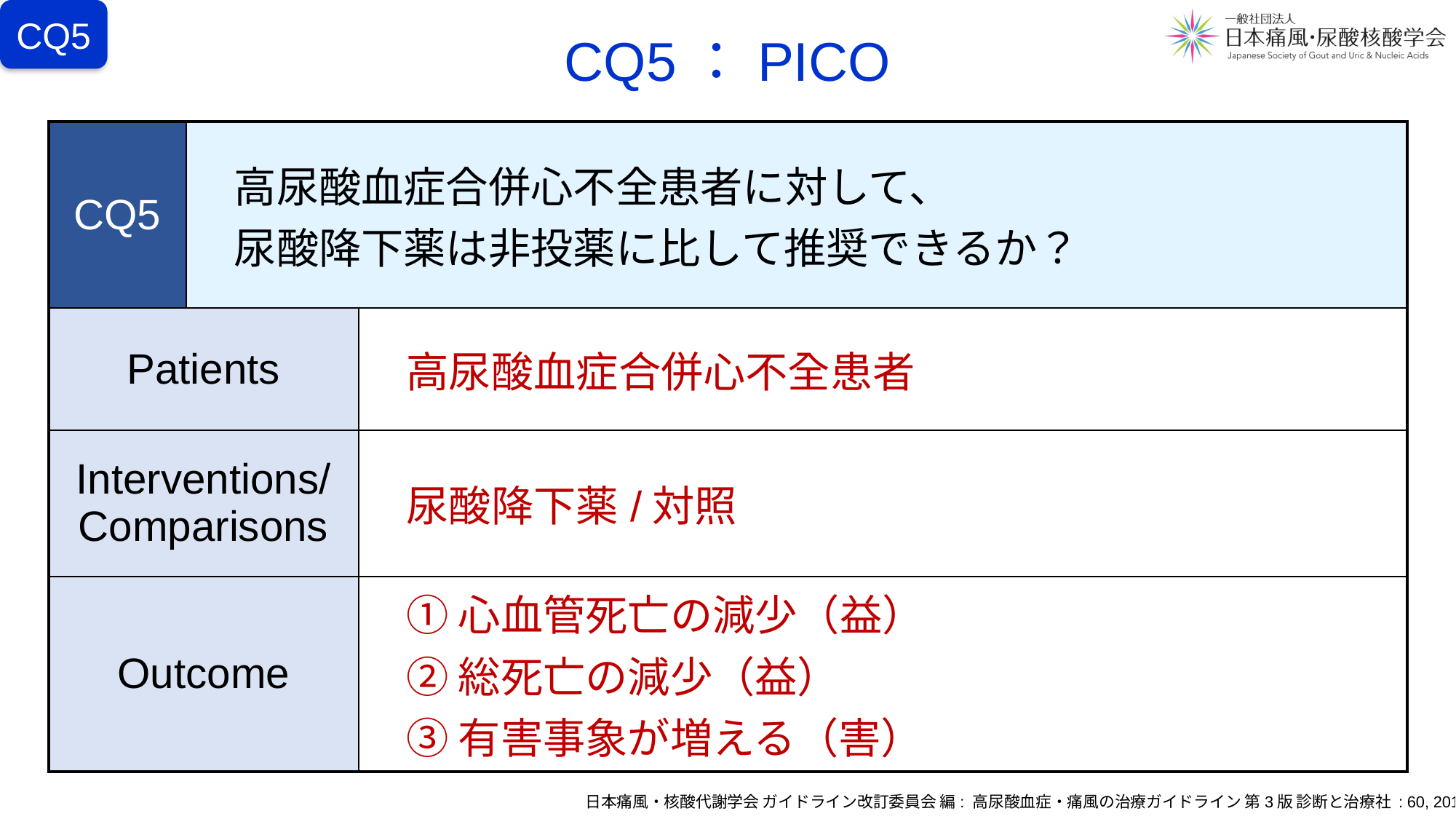

# CQ5：PICO
CQ5
| CQ5 | 高尿酸血症合併心不全患者に対して、 　尿酸降下薬は非投薬に比して推奨できるか？ |  |
| --- | --- | --- |
| Patients |  | 高尿酸血症合併心不全患者 |
| Interventions/ Comparisons |  | 尿酸降下薬/対照 |
| Outcome |  | ① 心血管死亡の減少（益） 　② 総死亡の減少（益） 　③ 有害事象が増える（害） |
日本痛風・核酸代謝学会 ガイドライン改訂委員会 編: 高尿酸血症・痛風の治療ガイドライン 第3版 診断と治療社 : 60, 2018